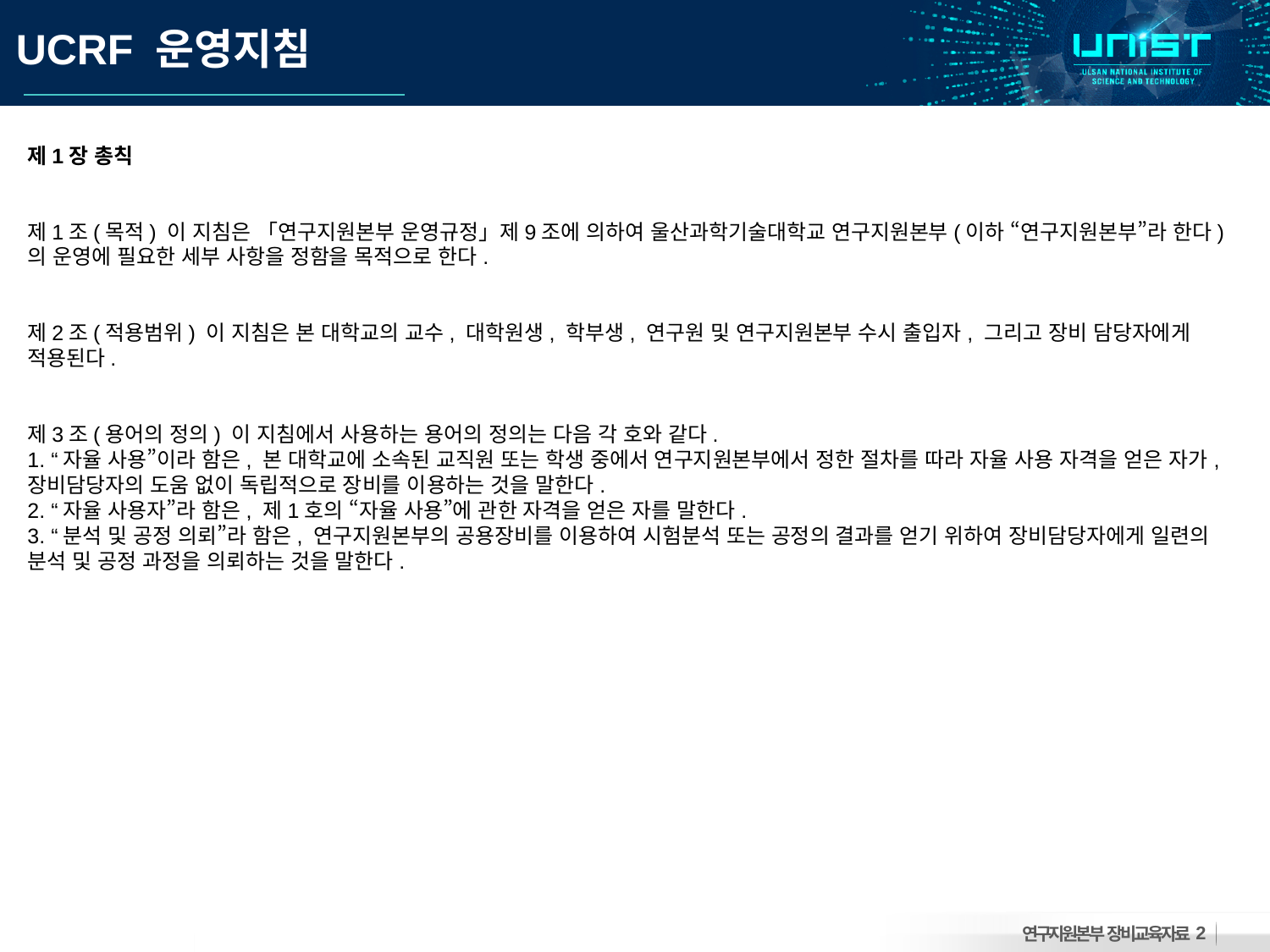

UCRF 운영지침
제1장 총칙

제1조(목적) 이 지침은 「연구지원본부 운영규정」제9조에 의하여 울산과학기술대학교 연구지원본부(이하 “연구지원본부”라 한다)의 운영에 필요한 세부 사항을 정함을 목적으로 한다.

제2조(적용범위) 이 지침은 본 대학교의 교수, 대학원생, 학부생, 연구원 및 연구지원본부 수시 출입자, 그리고 장비 담당자에게 적용된다.

제3조(용어의 정의) 이 지침에서 사용하는 용어의 정의는 다음 각 호와 같다.
1. “자율 사용”이라 함은, 본 대학교에 소속된 교직원 또는 학생 중에서 연구지원본부에서 정한 절차를 따라 자율 사용 자격을 얻은 자가, 장비담당자의 도움 없이 독립적으로 장비를 이용하는 것을 말한다.
2. “자율 사용자”라 함은, 제1호의 “자율 사용”에 관한 자격을 얻은 자를 말한다.
3. “분석 및 공정 의뢰”라 함은, 연구지원본부의 공용장비를 이용하여 시험분석 또는 공정의 결과를 얻기 위하여 장비담당자에게 일련의 분석 및 공정 과정을 의뢰하는 것을 말한다.